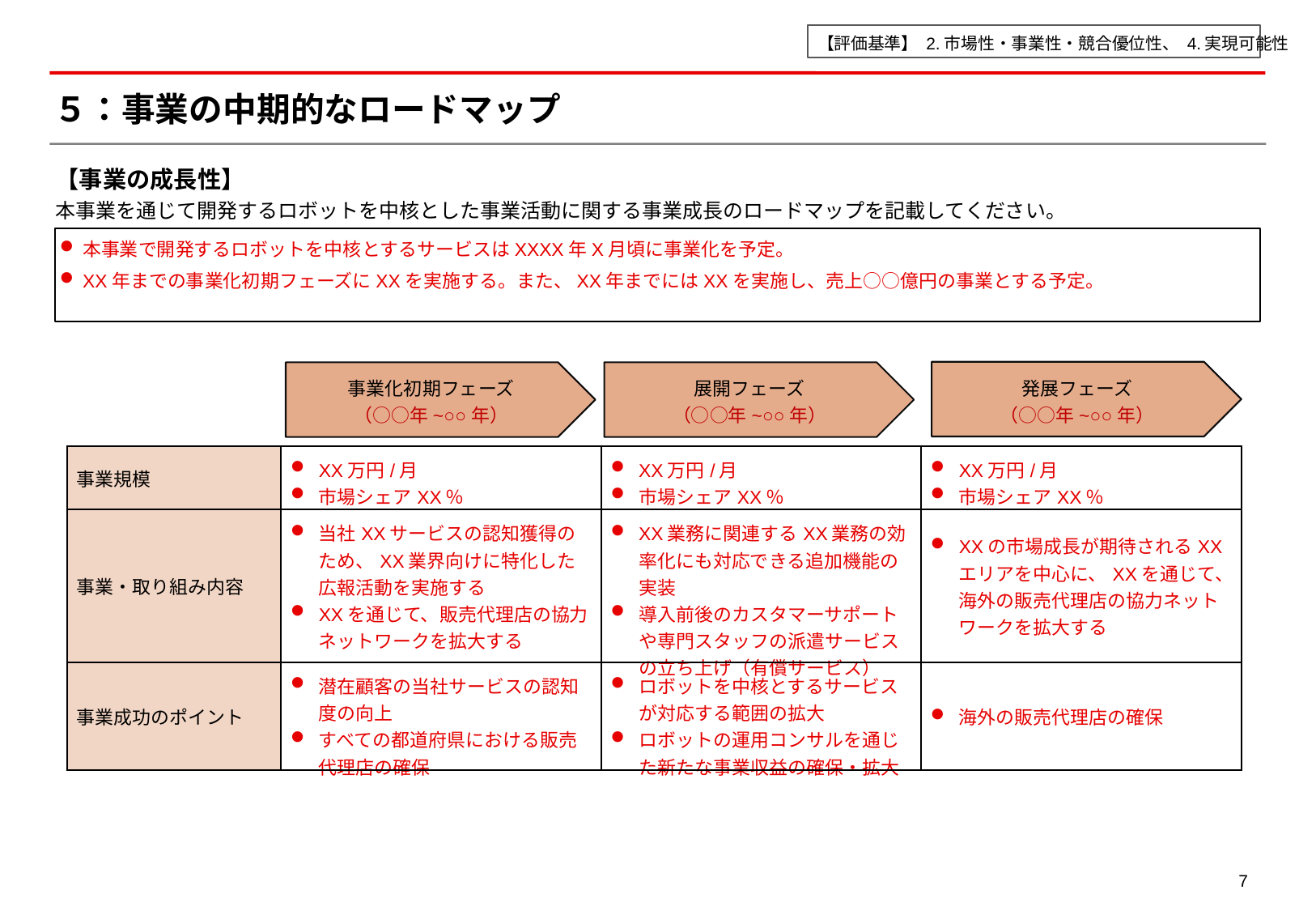

【評価基準】 2.市場性・事業性・競合優位性、 4.実現可能性
# ５：事業の中期的なロードマップ
【事業の成長性】
本事業を通じて開発するロボットを中核とした事業活動に関する事業成長のロードマップを記載してください。
本事業で開発するロボットを中核とするサービスはXXXX年X月頃に事業化を予定。
XX年までの事業化初期フェーズにXXを実施する。また、XX年までにはXXを実施し、売上○○億円の事業とする予定。
発展フェーズ
（○○年~○○年）
事業化初期フェーズ
（○○年~○○年）
展開フェーズ
（○○年~○○年）
| 事業規模 | XX万円/月 市場シェアXX％ | XX万円/月 市場シェアXX％ | XX万円/月 市場シェアXX％ |
| --- | --- | --- | --- |
| 事業・取り組み内容 | 当社XXサービスの認知獲得のため、XX業界向けに特化した広報活動を実施する XXを通じて、販売代理店の協力ネットワークを拡大する | XX業務に関連するXX業務の効率化にも対応できる追加機能の実装 導入前後のカスタマーサポートや専門スタッフの派遣サービスの立ち上げ（有償サービス） | XXの市場成長が期待されるXXエリアを中心に、XXを通じて、海外の販売代理店の協力ネットワークを拡大する |
| 事業成功のポイント | 潜在顧客の当社サービスの認知度の向上 すべての都道府県における販売代理店の確保 | ロボットを中核とするサービスが対応する範囲の拡大 ロボットの運用コンサルを通じた新たな事業収益の確保・拡大 | 海外の販売代理店の確保 |